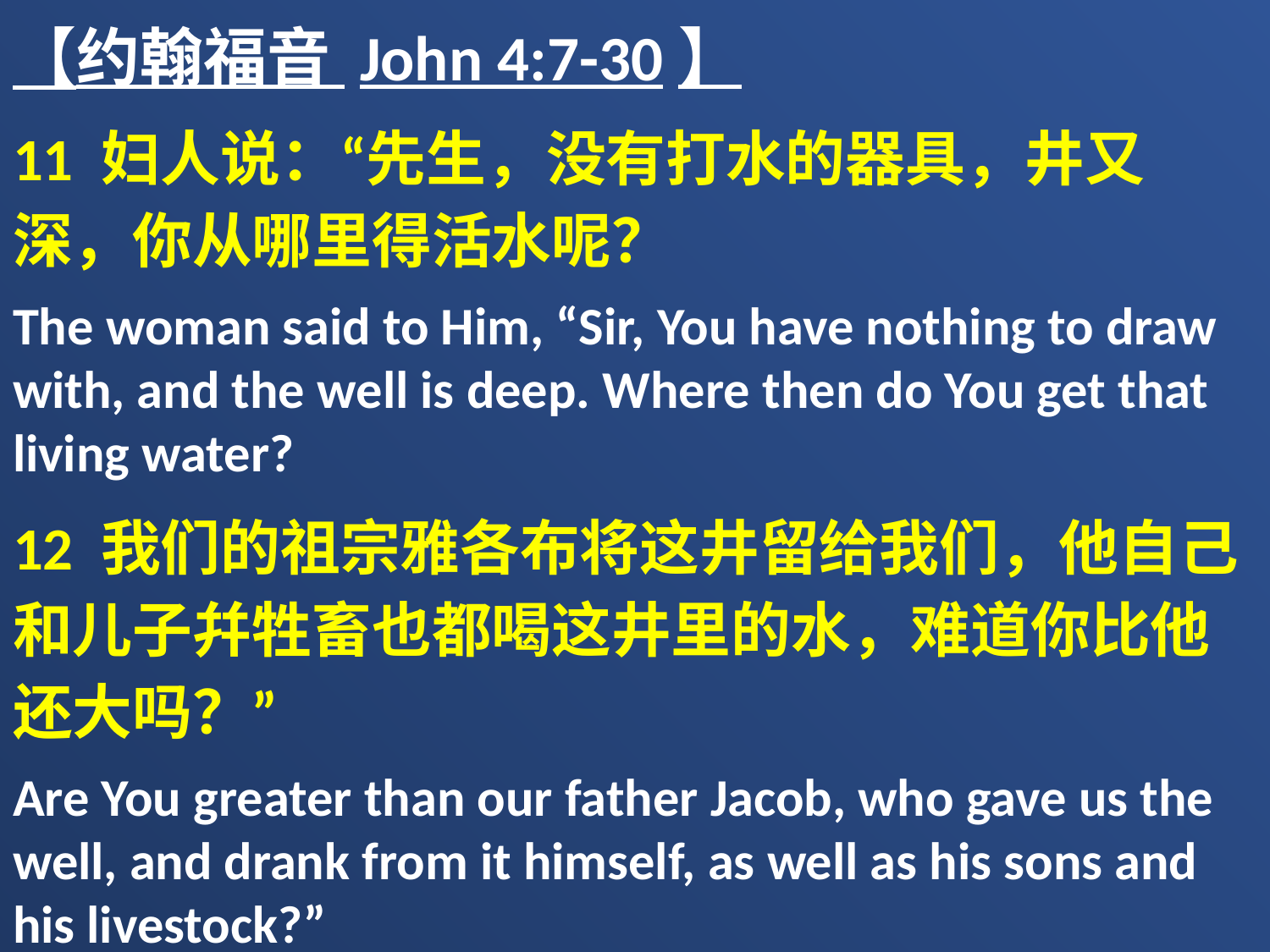

【约翰福音 John 4:7-30】
11 妇人说：“先生，没有打水的器具，井又深，你从哪里得活水呢？
The woman said to Him, “Sir, You have nothing to draw with, and the well is deep. Where then do You get that living water?
12 我们的祖宗雅各布将这井留给我们，他自己和儿子幷牲畜也都喝这井里的水，难道你比他还大吗？”
Are You greater than our father Jacob, who gave us the well, and drank from it himself, as well as his sons and his livestock?”